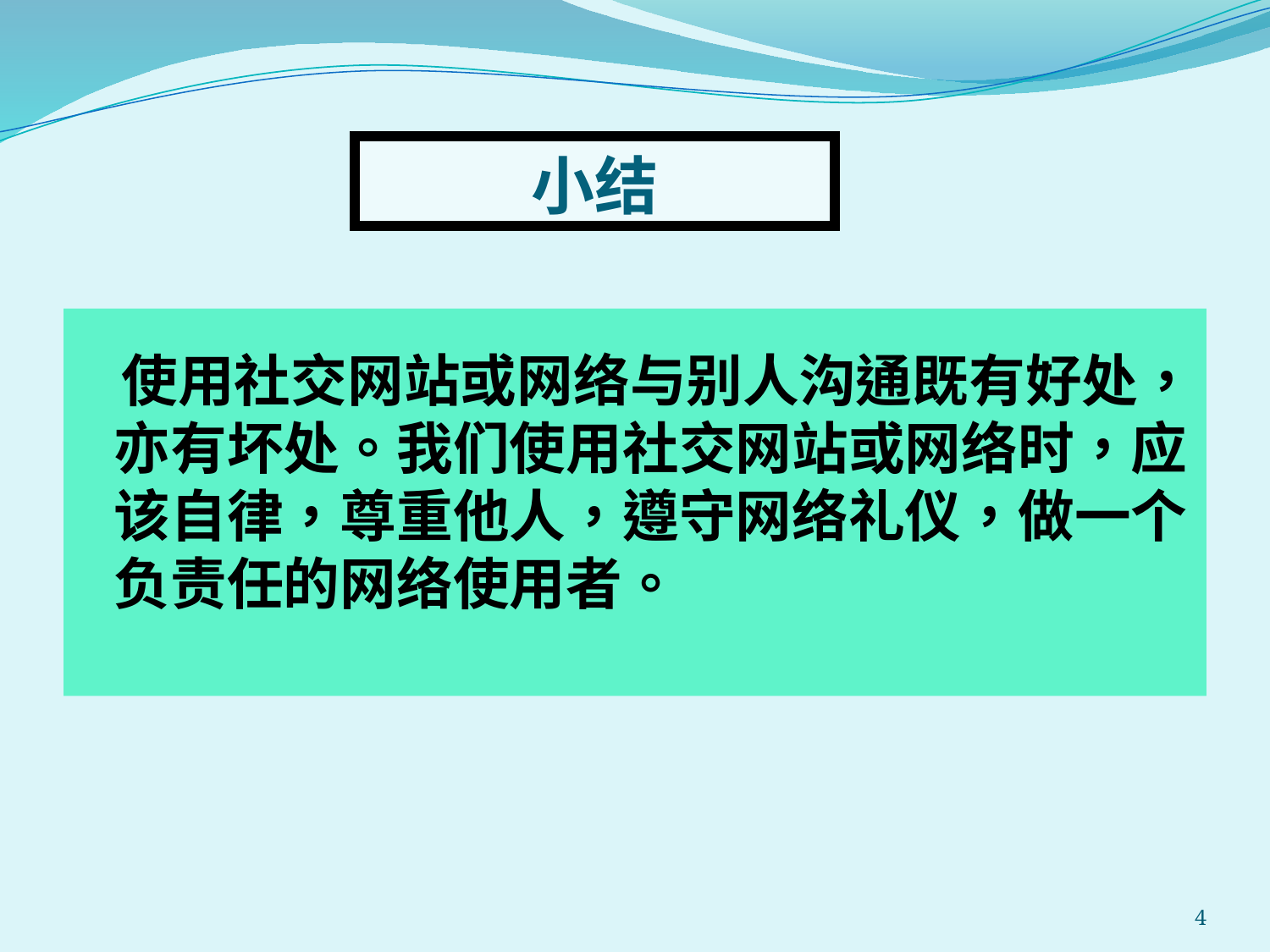

小结

   使用社交网站或网络与别人沟通既有好处，亦有坏处。我们使用社交网站或网络时，应该自律，尊重他人，遵守网络礼仪，做一个负责任的网络使用者。

4